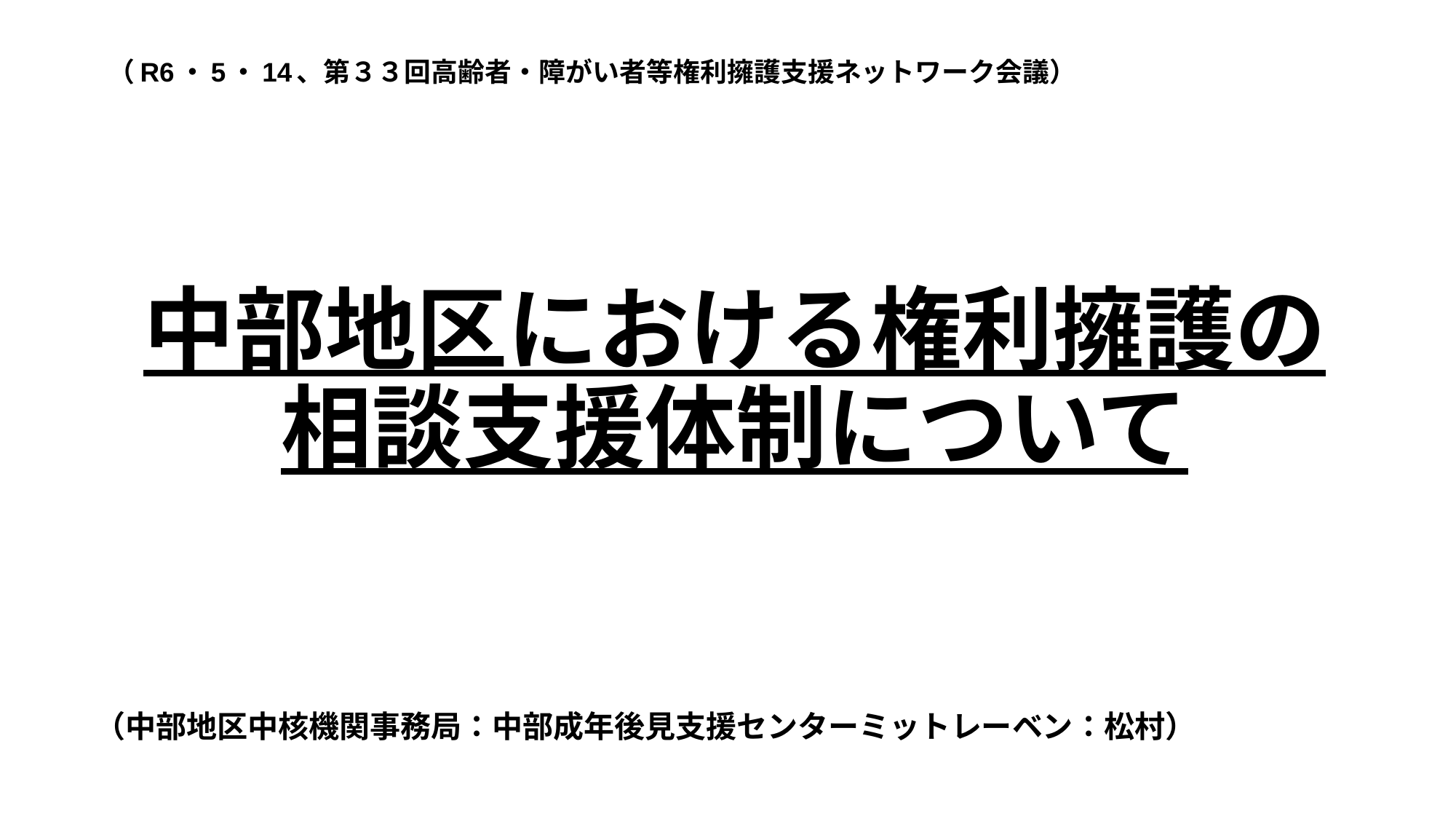

（R6・5・14、第３３回高齢者・障がい者等権利擁護支援ネットワーク会議）

# 中部地区における権利擁護の相談支援体制について
（中部地区中核機関事務局：中部成年後見支援センターミットレーベン：松村）